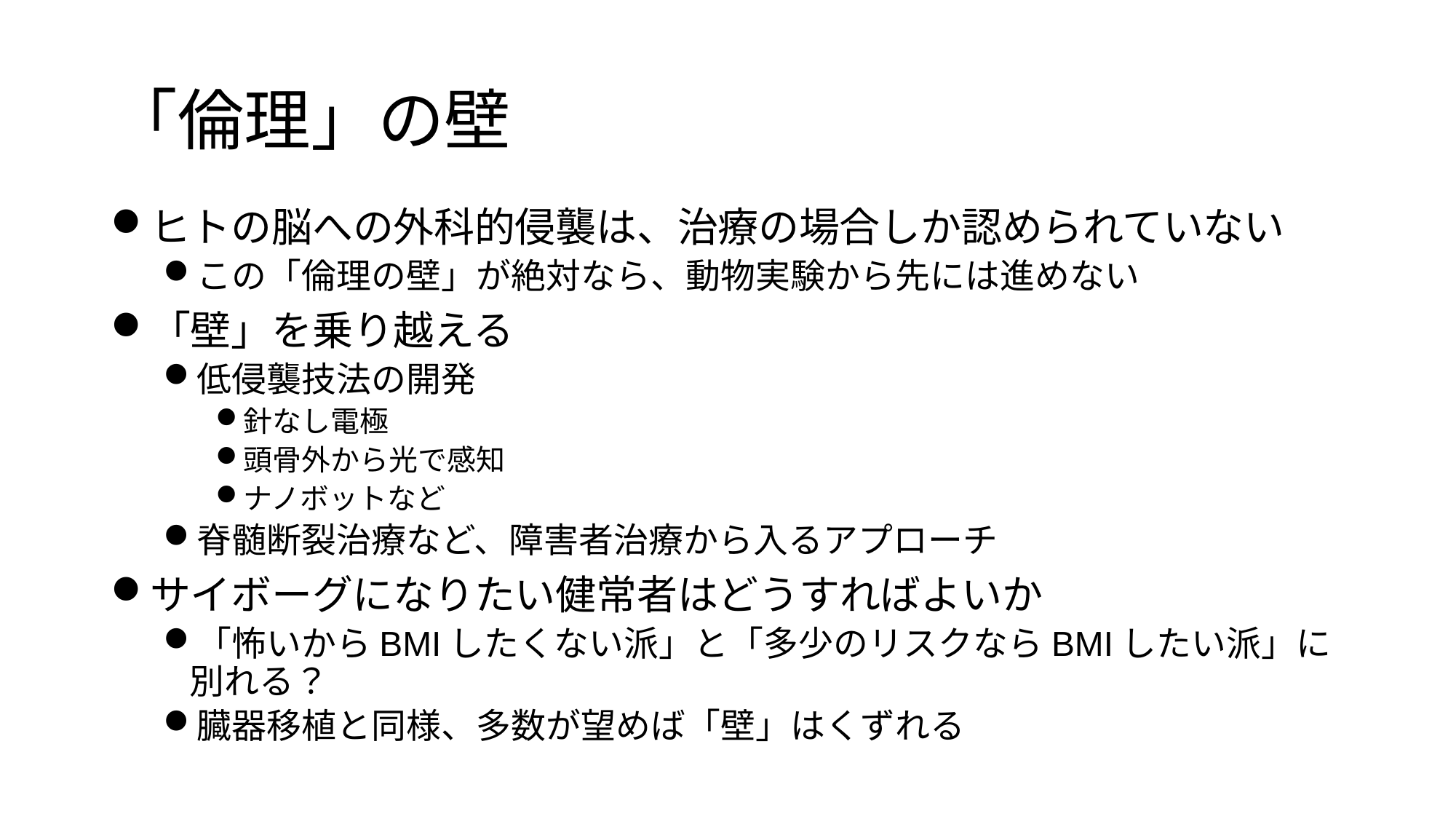

# 「倫理」の壁
ヒトの脳への外科的侵襲は、治療の場合しか認められていない
この「倫理の壁」が絶対なら、動物実験から先には進めない
「壁」を乗り越える
低侵襲技法の開発
針なし電極
頭骨外から光で感知
ナノボットなど
脊髄断裂治療など、障害者治療から入るアプローチ
サイボーグになりたい健常者はどうすればよいか
「怖いからBMIしたくない派」と「多少のリスクならBMIしたい派」に別れる？
臓器移植と同様、多数が望めば「壁」はくずれる